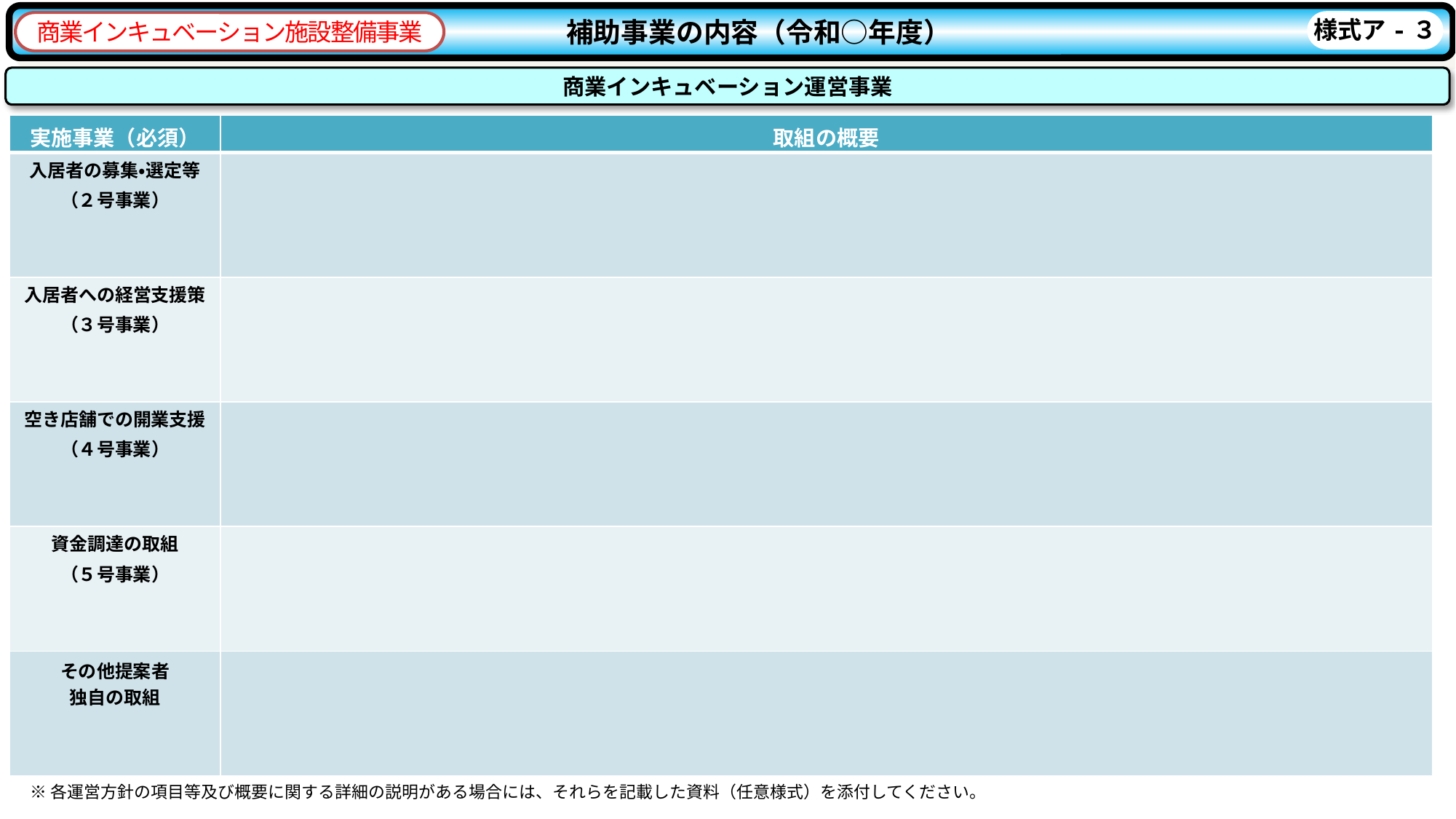

補助事業の内容（令和○年度）
様式ア-３
商業インキュベーション施設整備事業
商業インキュベーション運営事業
| 実施事業（必須） | 取組の概要 |
| --- | --- |
| 入居者の募集・選定等 （２号事業） |  |
| 入居者への経営支援策 （３号事業） |  |
| 空き店舗での開業支援 （４号事業） |  |
| 資金調達の取組 （５号事業） |  |
| その他提案者 独自の取組 |  |
※各運営方針の項目等及び概要に関する詳細の説明がある場合には、それらを記載した資料（任意様式）を添付してください。